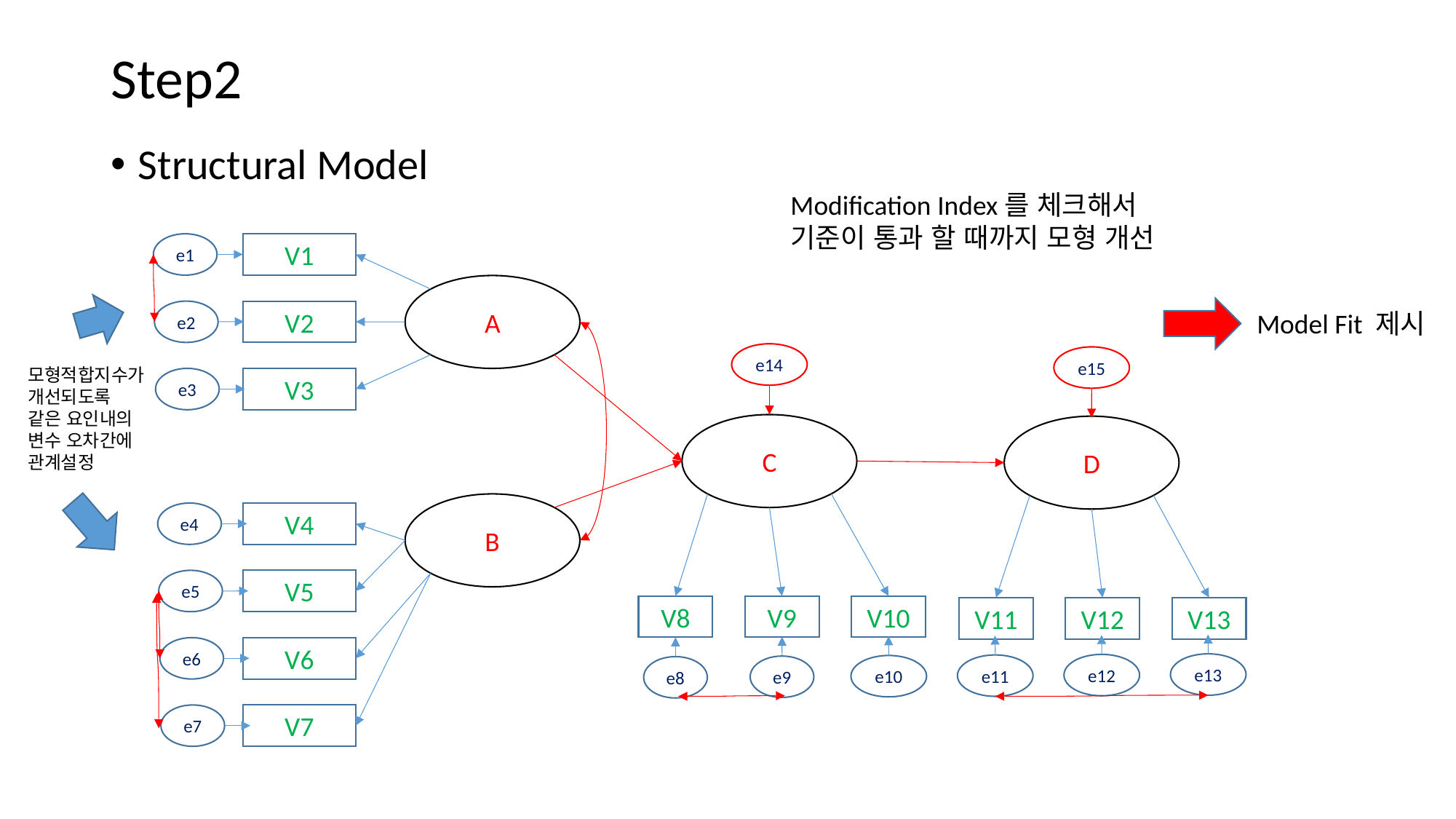

# Step2
Structural Model
Modification Index를 체크해서
기준이 통과 할 때까지 모형 개선
e1
V1
A

e2
V2
Model Fit 제시
e14
e15
모형적합지수가 개선되도록 같은 요인내의 변수 오차간에  관계설정
e3
V3
C
D
B

e4
V4
e5
V5
V8
V9
V10
V11
V12
V13
e6
V6
e13
e12
e11
e10
e9
e8
e7
V7